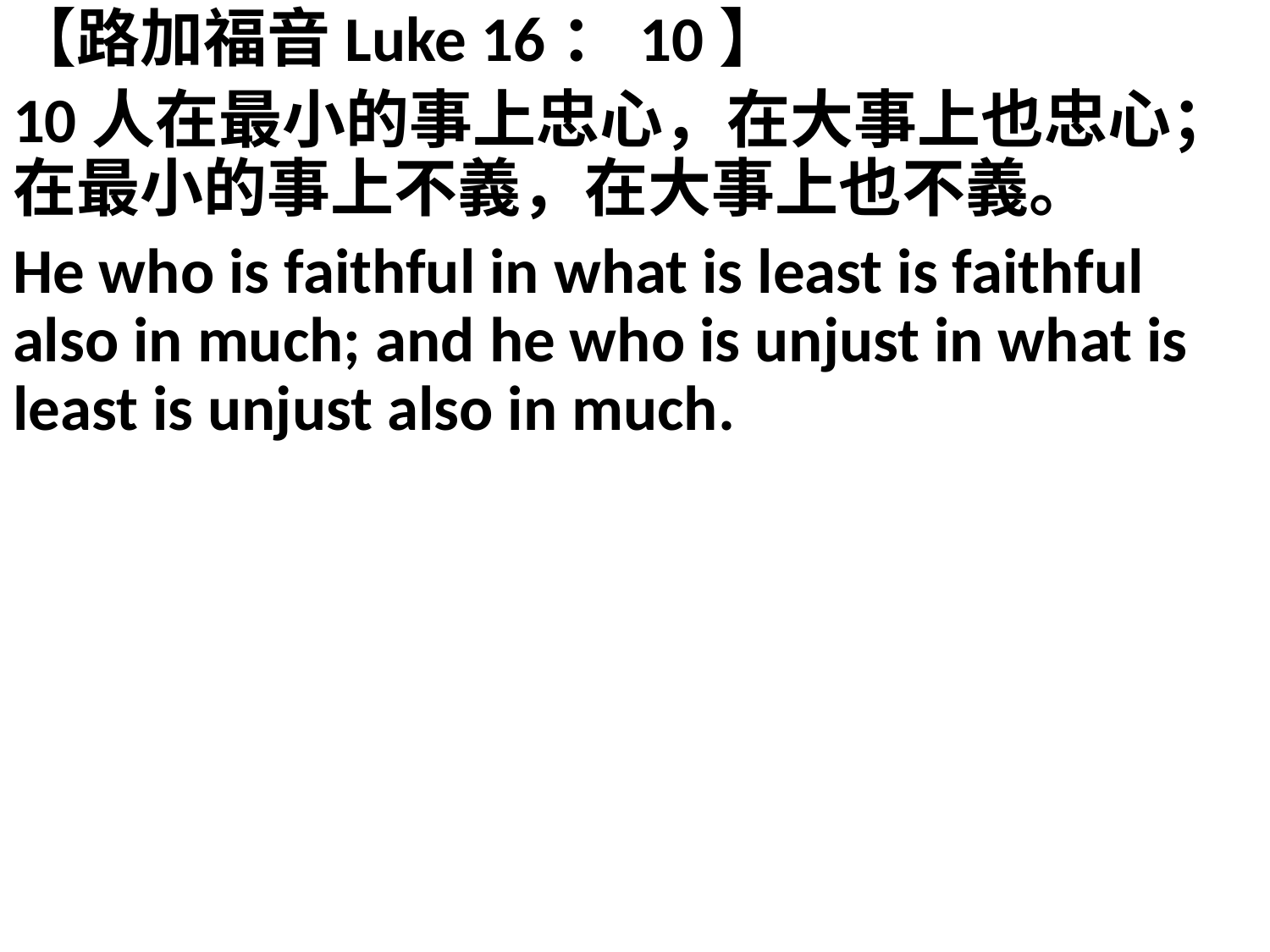

【路加福音Luke 16：10】
10人在最小的事上忠心，在大事上也忠心；在最小的事上不義，在大事上也不義。
He who is faithful in what is least is faithful also in much; and he who is unjust in what is least is unjust also in much.